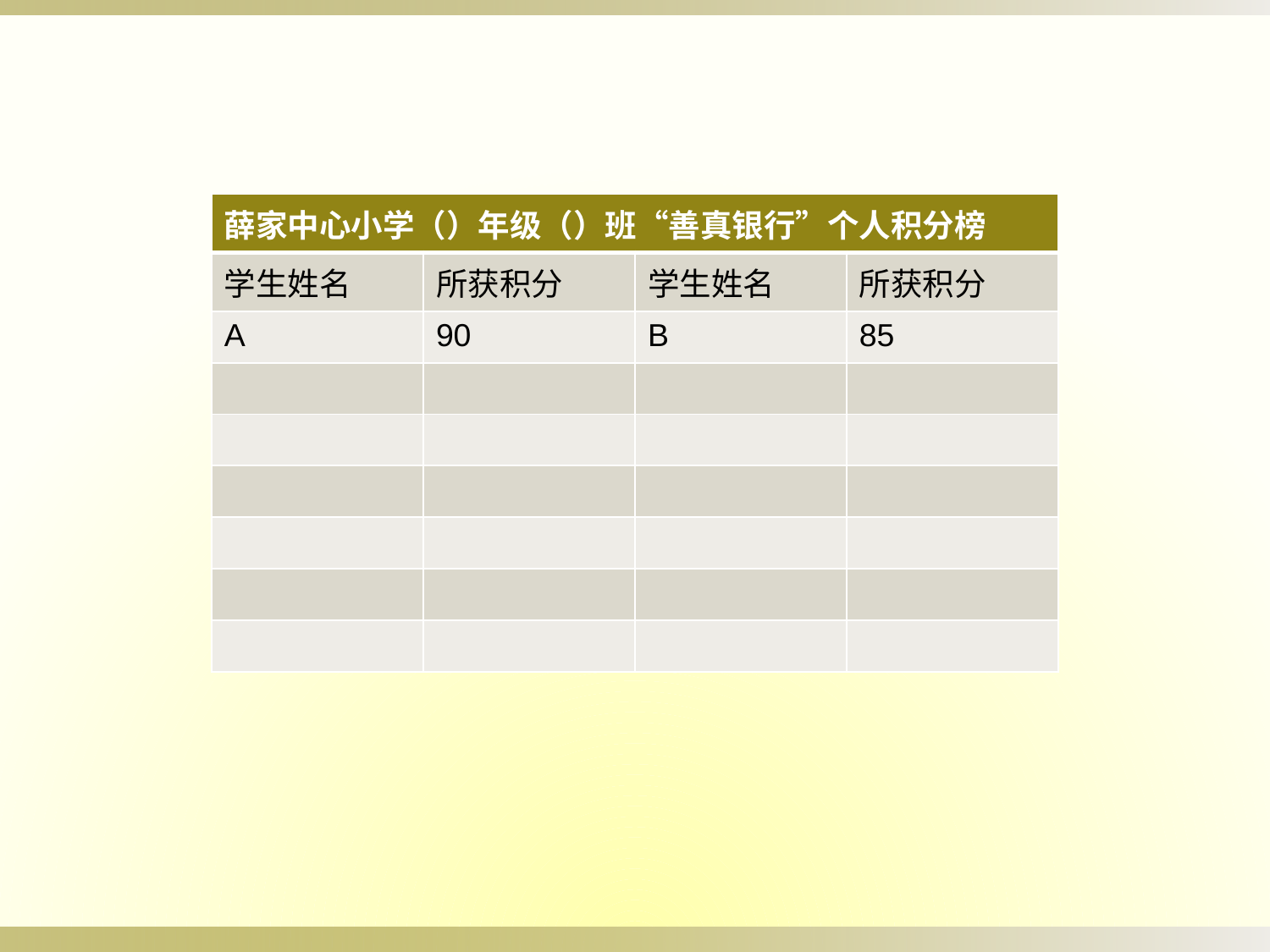

| 薛家中心小学（）年级（）班“善真银行”个人积分榜 |  |  |  |
| --- | --- | --- | --- |
| 学生姓名 | 所获积分 | 学生姓名 | 所获积分 |
| A | 90 | B | 85 |
|  |  |  |  |
|  |  |  |  |
|  |  |  |  |
|  |  |  |  |
|  |  |  |  |
|  |  |  |  |